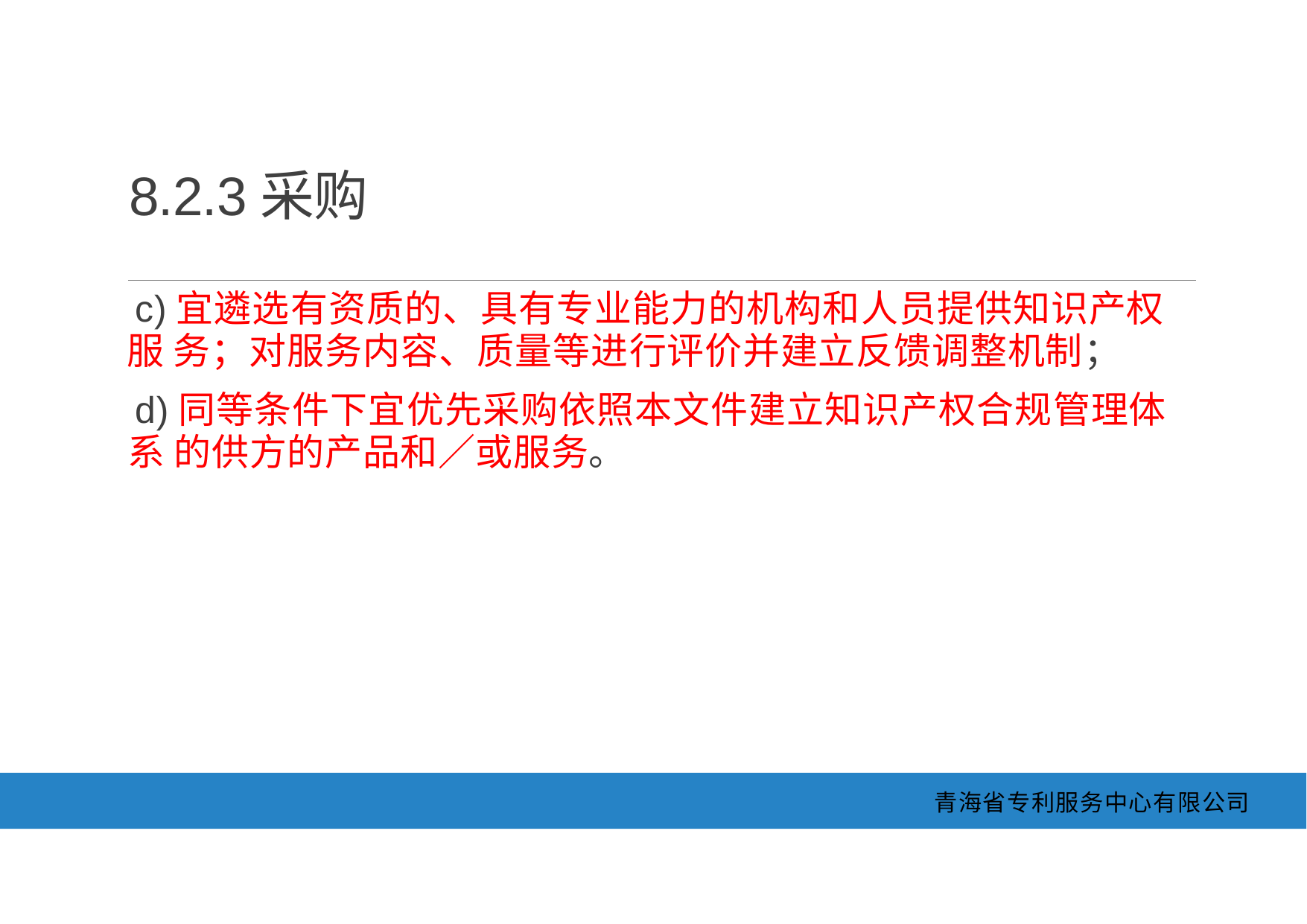

8.2.3采购

c)宜遴选有资质的、具有专业能力的机构和人员提供知识产权服 务；对服务内容、质量等进行评价并建立反馈调整机制；

d)同等条件下宜优先采购依照本文件建立知识产权合规管理体系 的供方的产品和／或服务。

青海省专利服务中心有限公司